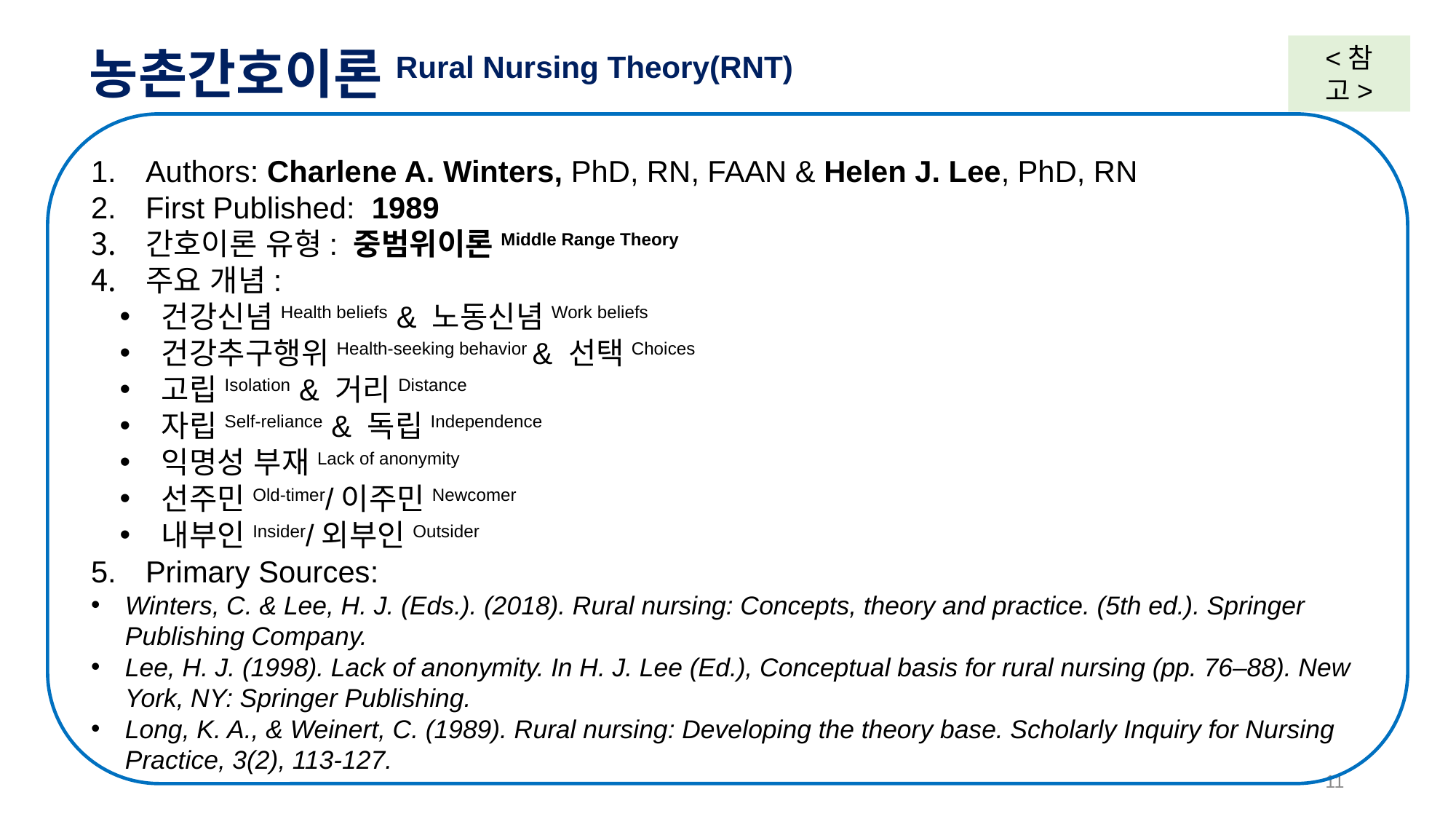

농촌간호이론Rural Nursing Theory(RNT)
<참 고>
Authors: Charlene A. Winters, PhD, RN, FAAN & Helen J. Lee, PhD, RN
First Published:  1989
간호이론 유형: 중범위이론Middle Range Theory
주요 개념:
 건강신념Health beliefs & 노동신념Work beliefs
 건강추구행위Health-seeking behavior & 선택Choices
 고립Isolation & 거리Distance
 자립Self-reliance & 독립Independence
 익명성 부재Lack of anonymity
 선주민Old-timer/이주민Newcomer
 내부인Insider/외부인Outsider
Primary Sources:
Winters, C. & Lee, H. J. (Eds.). (2018). Rural nursing: Concepts, theory and practice. (5th ed.). Springer Publishing Company.
Lee, H. J. (1998). Lack of anonymity. In H. J. Lee (Ed.), Conceptual basis for rural nursing (pp. 76–88). New York, NY: Springer Publishing.
Long, K. A., & Weinert, C. (1989). Rural nursing: Developing the theory base. Scholarly Inquiry for Nursing Practice, 3(2), 113-127.
11